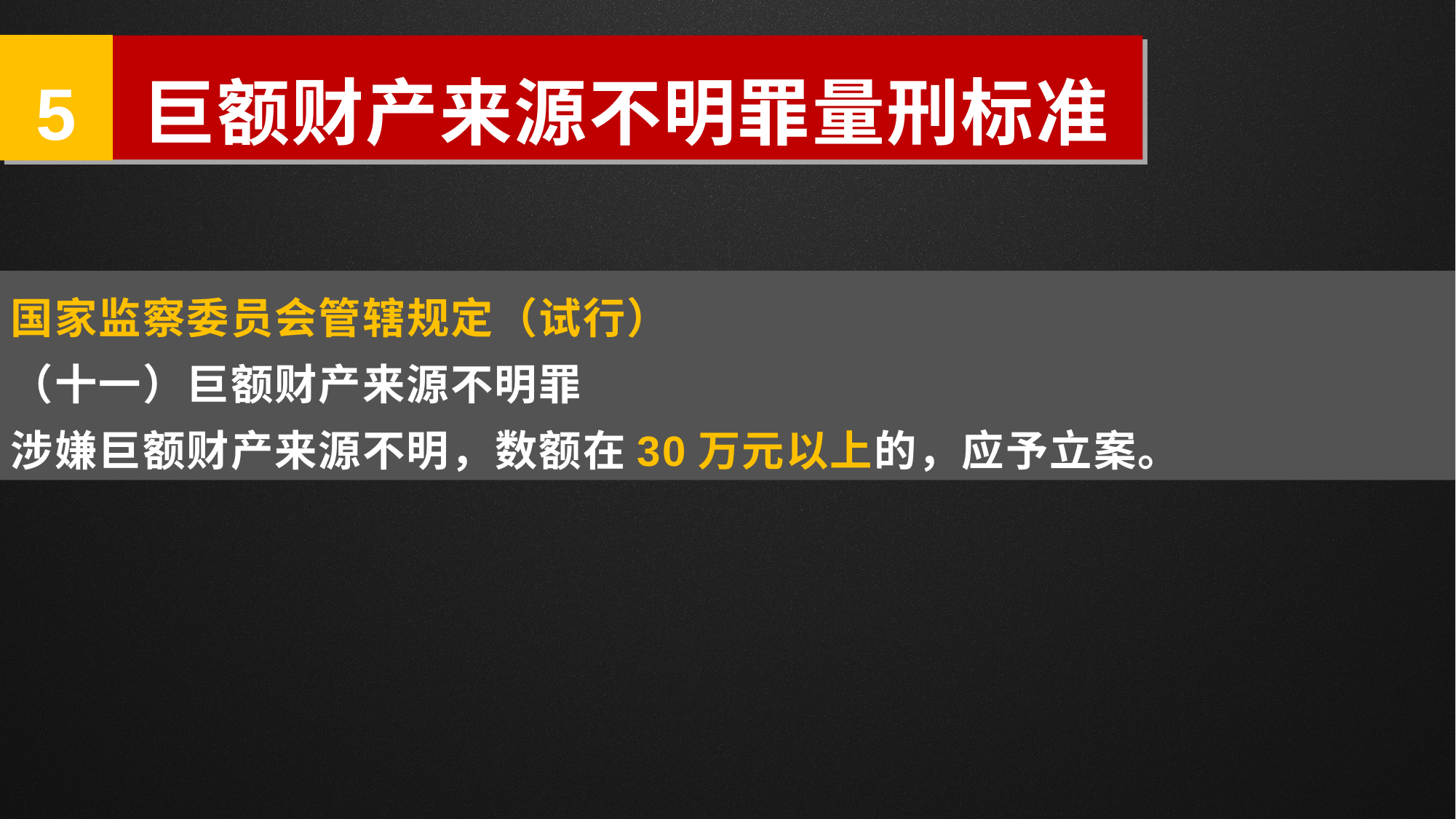

5
     巨额财产来源不明罪量刑标准
国家监察委员会管辖规定（试行）
（十一）巨额财产来源不明罪
涉嫌巨额财产来源不明，数额在30万元以上的，应予立案。